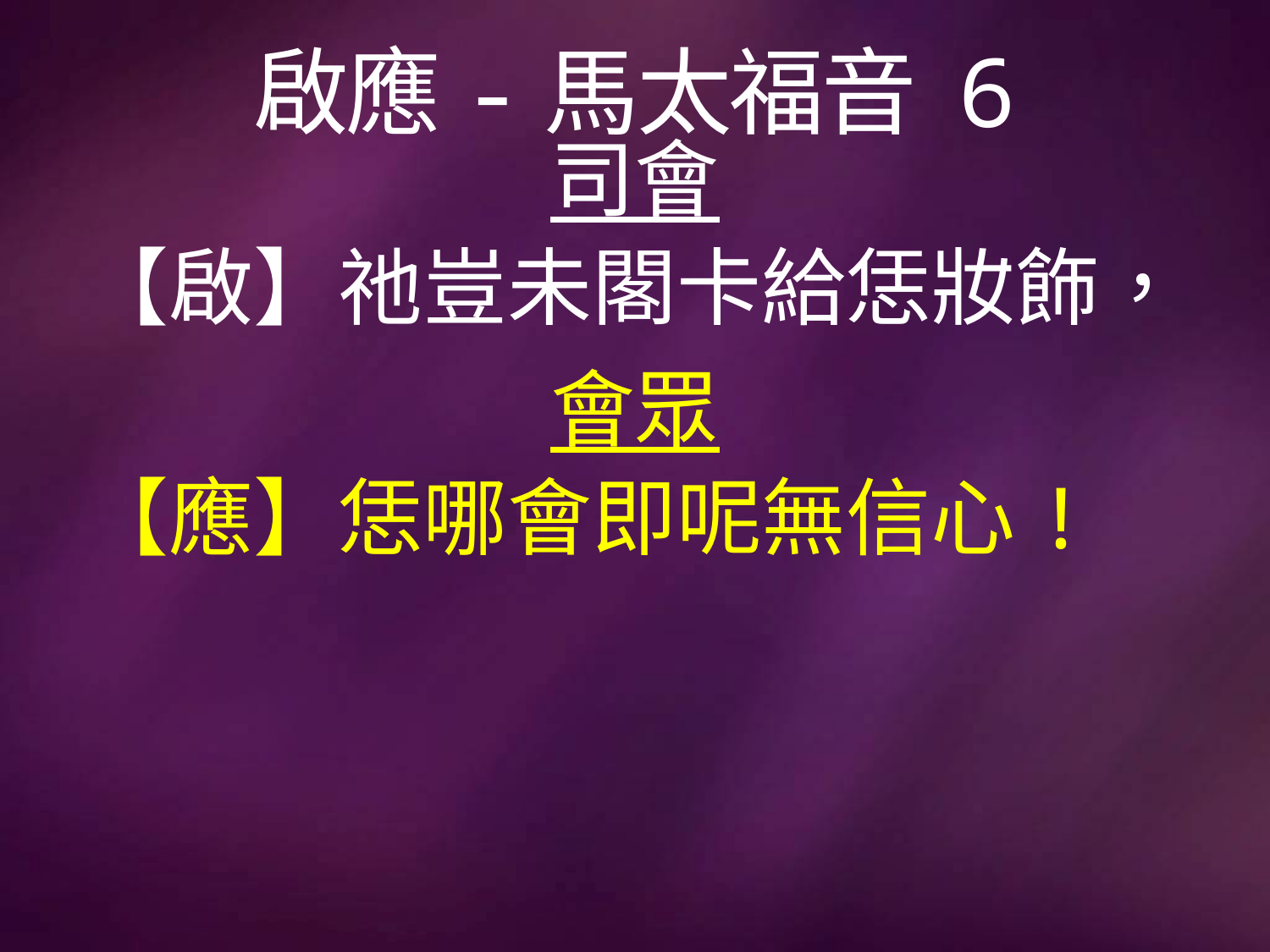

# 啟應-馬太福音 6
司會
【啟】祂豈未閣卡給恁妝飾，

會眾
【應】恁哪會即呢無信心!